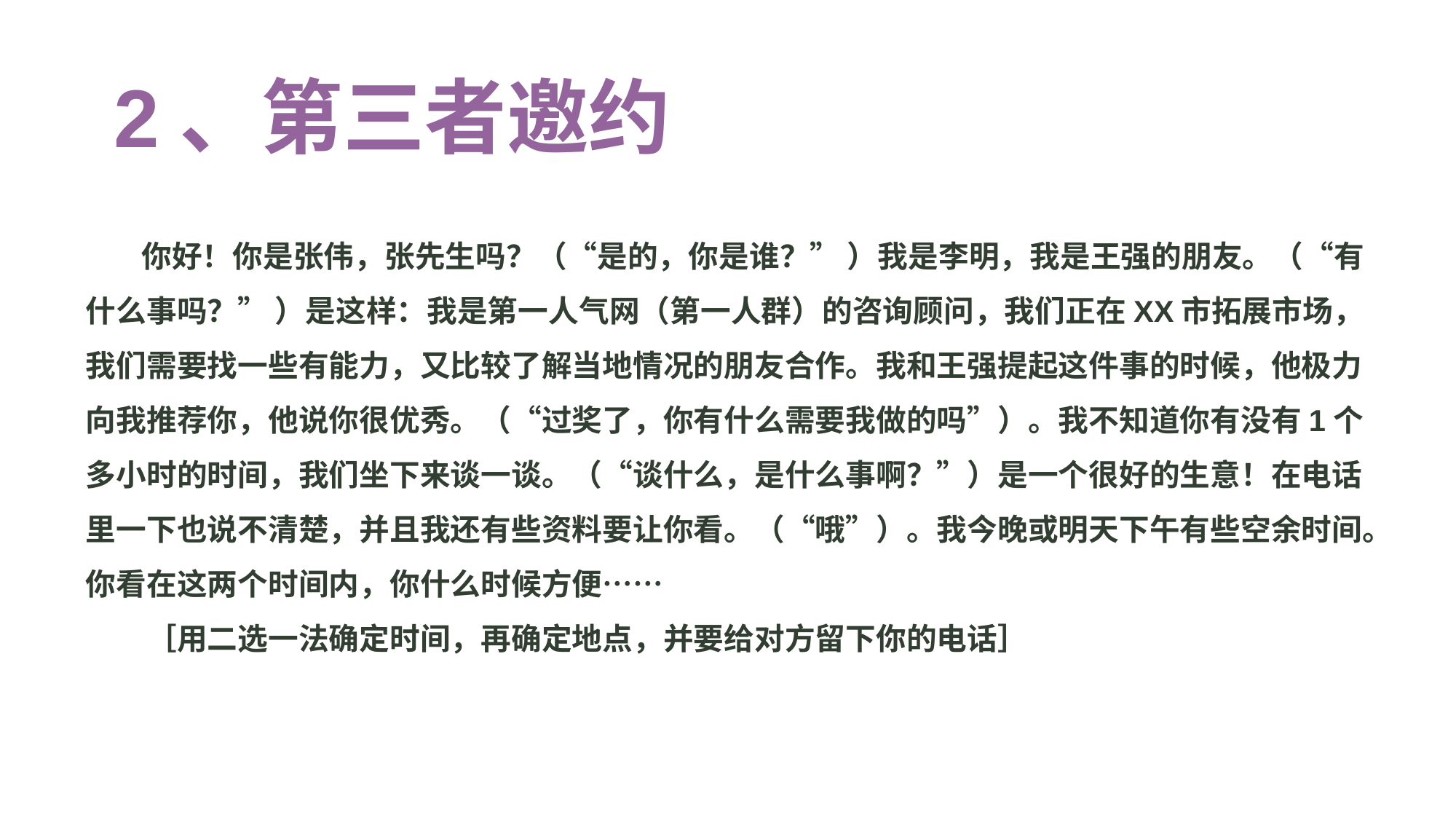

2、第三者邀约
       你好！你是张伟，张先生吗？（“是的，你是谁？” ）我是李明，我是王强的朋友。（“有什么事吗？” ）是这样：我是第一人气网（第一人群）的咨询顾问，我们正在XX市拓展市场，我们需要找一些有能力，又比较了解当地情况的朋友合作。我和王强提起这件事的时候，他极力向我推荐你，他说你很优秀。（“过奖了，你有什么需要我做的吗”）。我不知道你有没有1个多小时的时间，我们坐下来谈一谈。（“谈什么，是什么事啊？”）是一个很好的生意！在电话里一下也说不清楚，并且我还有些资料要让你看。（“哦”）。我今晚或明天下午有些空余时间。你看在这两个时间内，你什么时候方便……
　　［用二选一法确定时间，再确定地点，并要给对方留下你的电话］